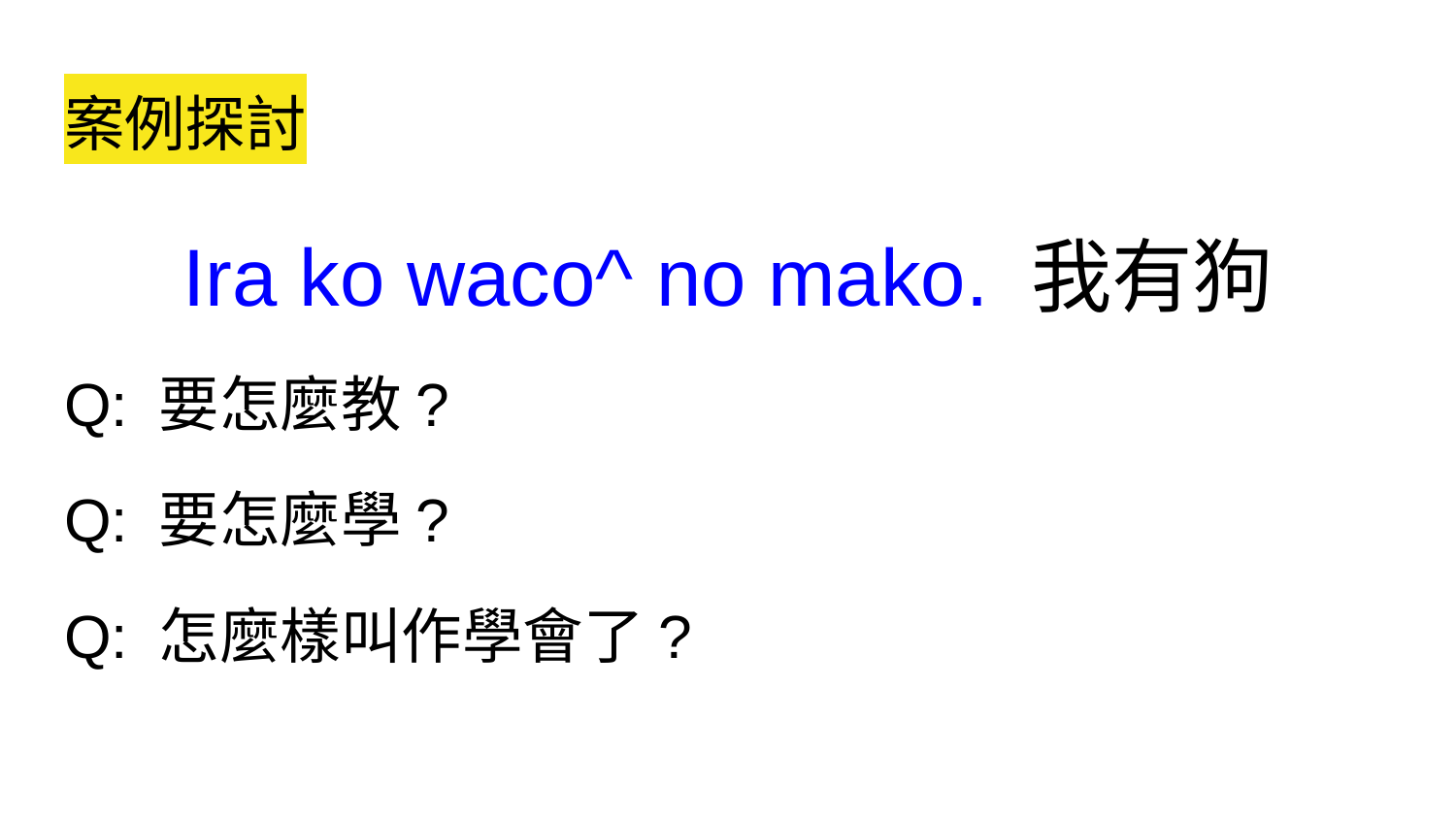

# 案例探討
Ira ko waco^ no mako. 我有狗
Q: 要怎麼教?
Q: 要怎麼學?
Q: 怎麼樣叫作學會了?